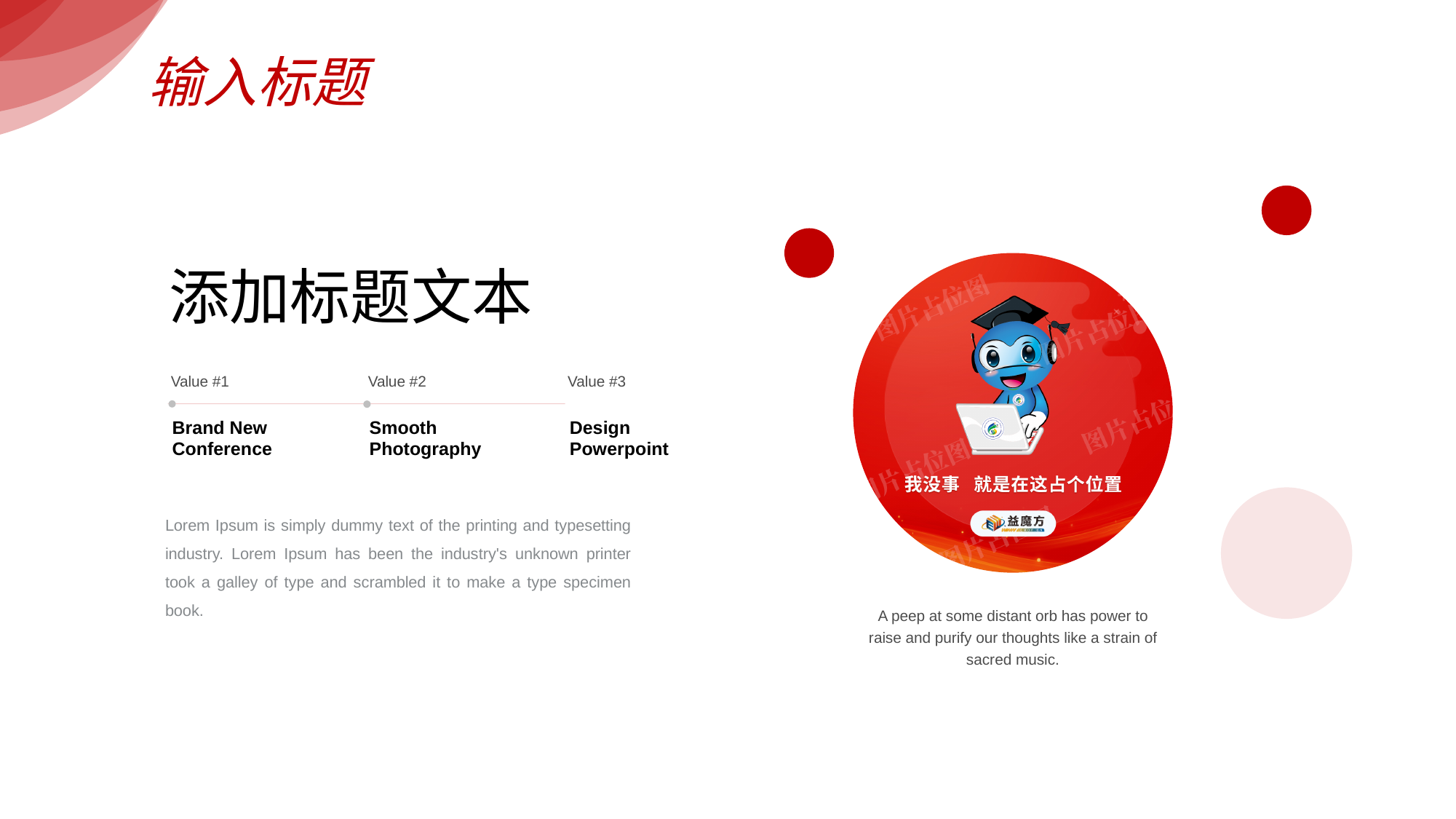

输入标题
输入标题

添加标题文本

Value #1
Value #2
Value #3

Brand New
Conference
Smooth
Photography
Design
Powerpoint

Lorem Ipsum is simply dummy text of the printing and typesetting industry. Lorem Ipsum has been the industry's unknown printer took a galley of type and scrambled it to make a type specimen book.
A peep at some distant orb has power to raise and purify our thoughts like a strain of sacred music.